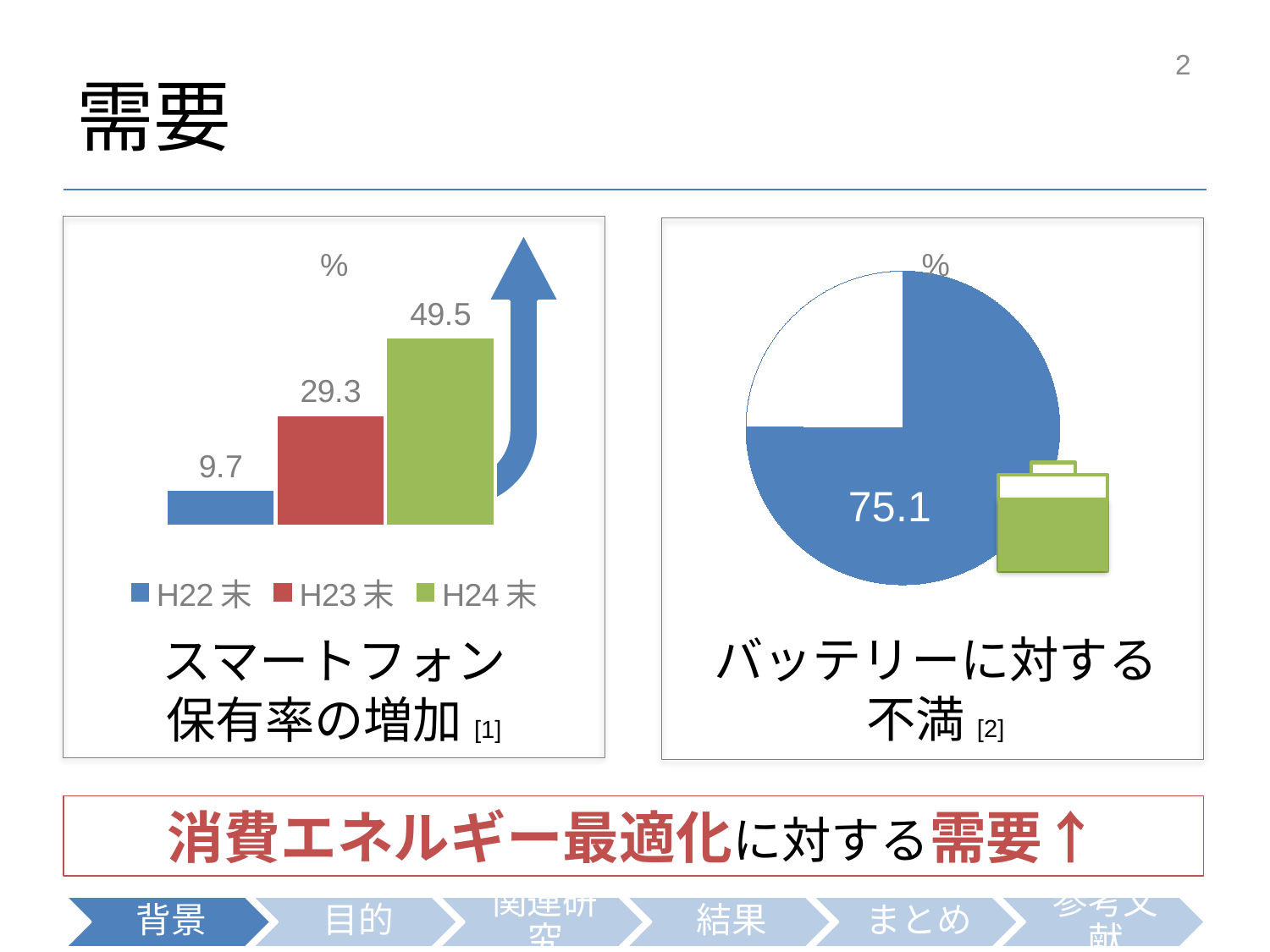

# 需要
2

%
%

### Chart

| Category | 列1 |
|---|---|
|  | 75.1 |
|  | 24.9 |

### Chart

| Category | H22末 | H23末 | H24末 |
|---|---|---|---|
| % | 9.7 | 29.3 | 49.5 |

バッテリーに対する
不満[2]
スマートフォン
保有率の増加[1]
消費エネルギー最適化に対する需要↑